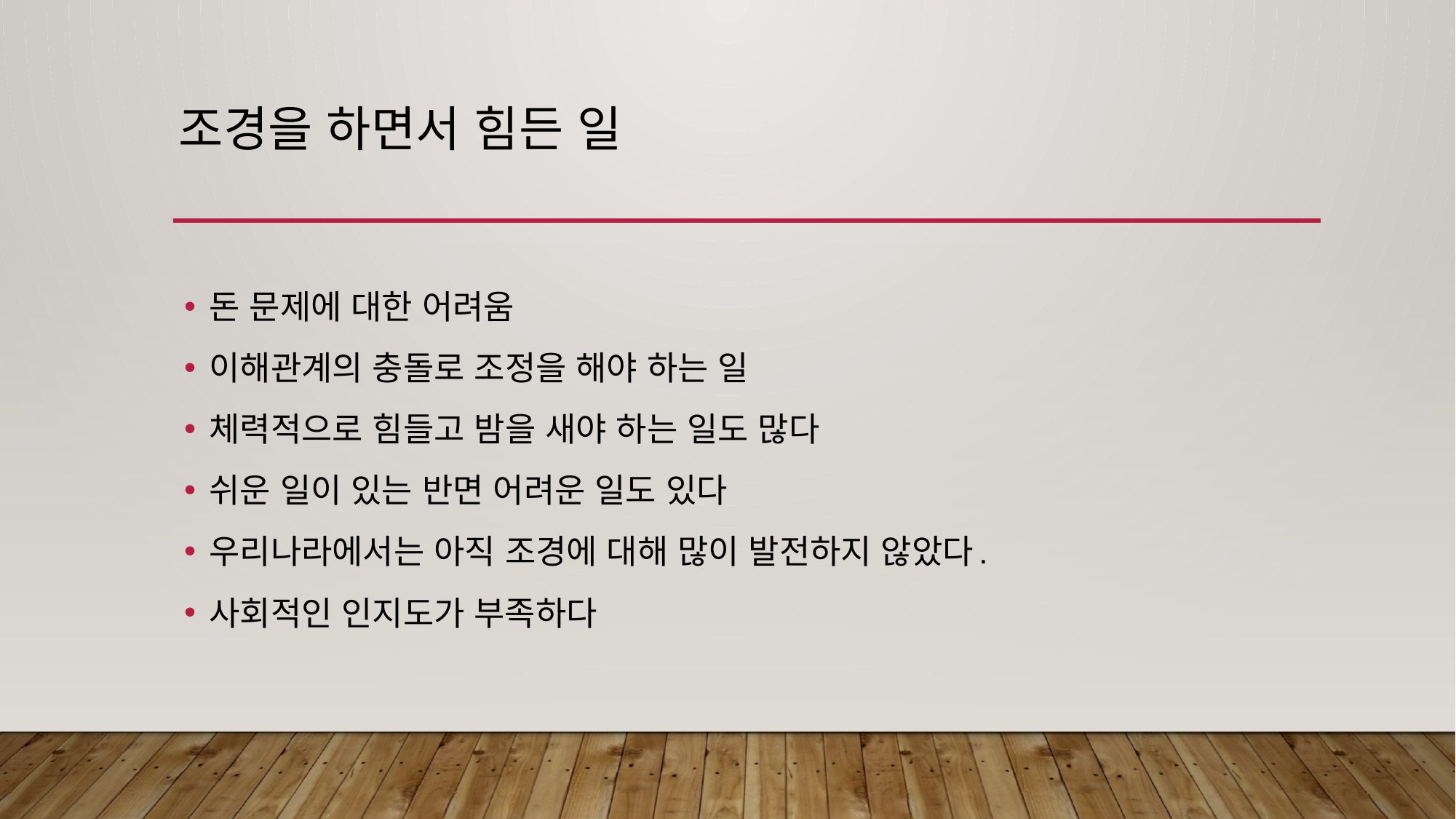

# 조경을 하면서 힘든 일

돈 문제에 대한 어려움
이해관계의 충돌로 조정을 해야 하는 일
체력적으로 힘들고 밤을 새야 하는 일도 많다
쉬운 일이 있는 반면 어려운 일도 있다
우리나라에서는 아직 조경에 대해 많이 발전하지 않았다.
사회적인 인지도가 부족하다